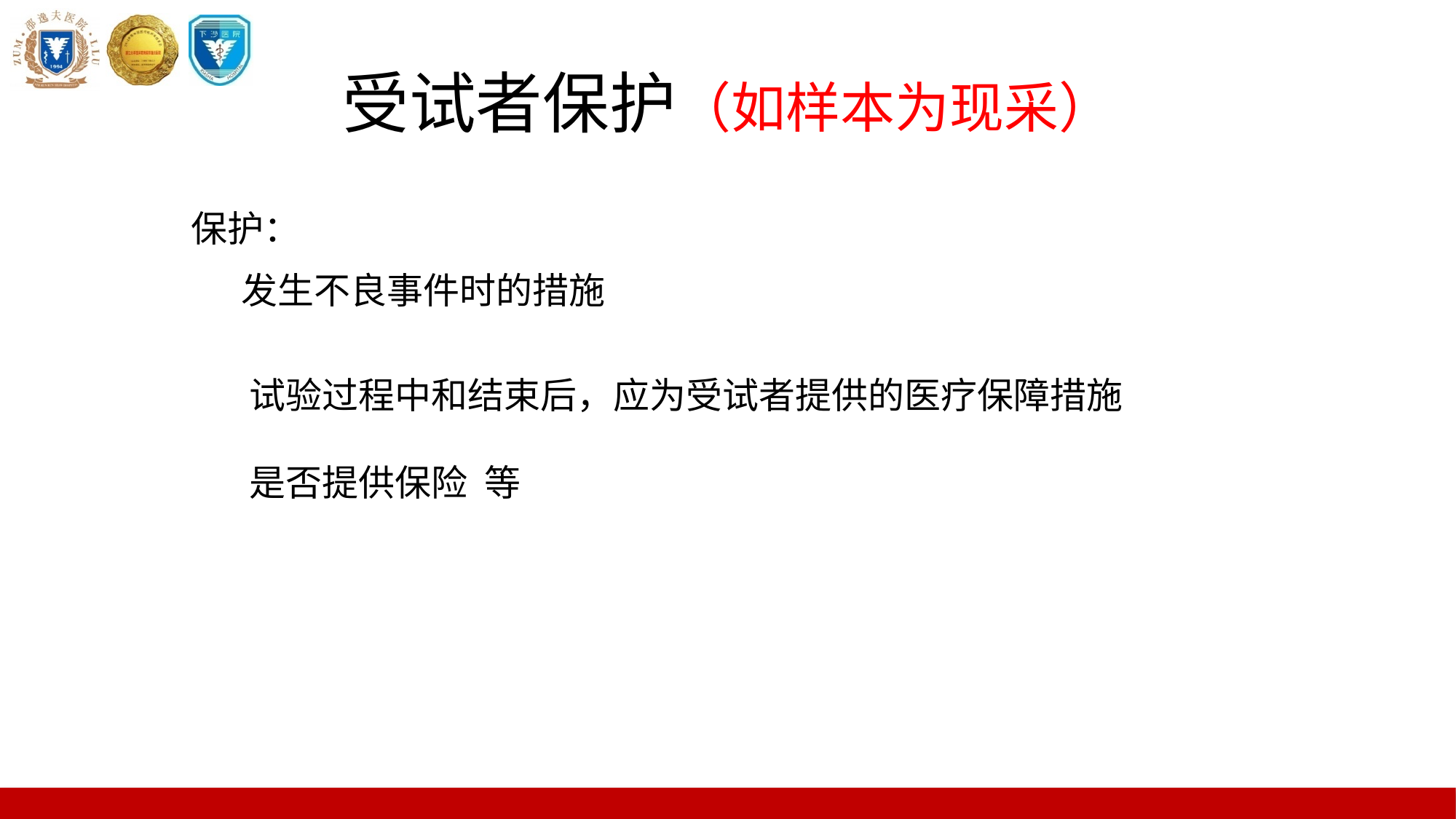

# 受试者保护（如样本为现采）
保护：
     发生不良事件时的措施

      试验过程中和结束后，应为受试者提供的医疗保障措施

      是否提供保险  等